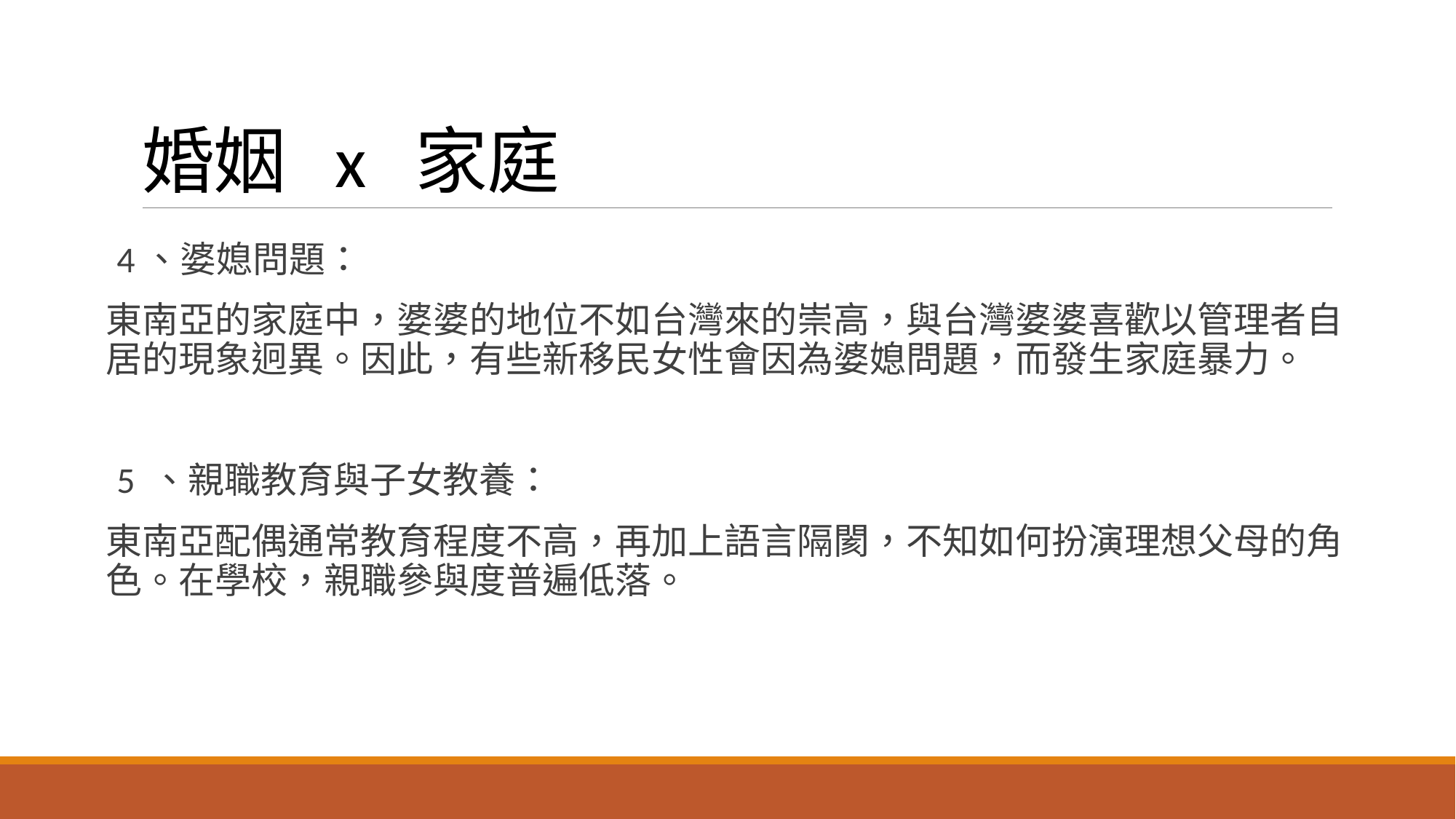

# 婚姻  x  家庭
4、婆媳問題：
東南亞的家庭中，婆婆的地位不如台灣來的崇高，與台灣婆婆喜歡以管理者自居的現象迥異。因此，有些新移民女性會因為婆媳問題，而發生家庭暴力。

5 、親職教育與子女教養：
東南亞配偶通常教育程度不高，再加上語言隔閡，不知如何扮演理想父母的角色。在學校，親職參與度普遍低落。